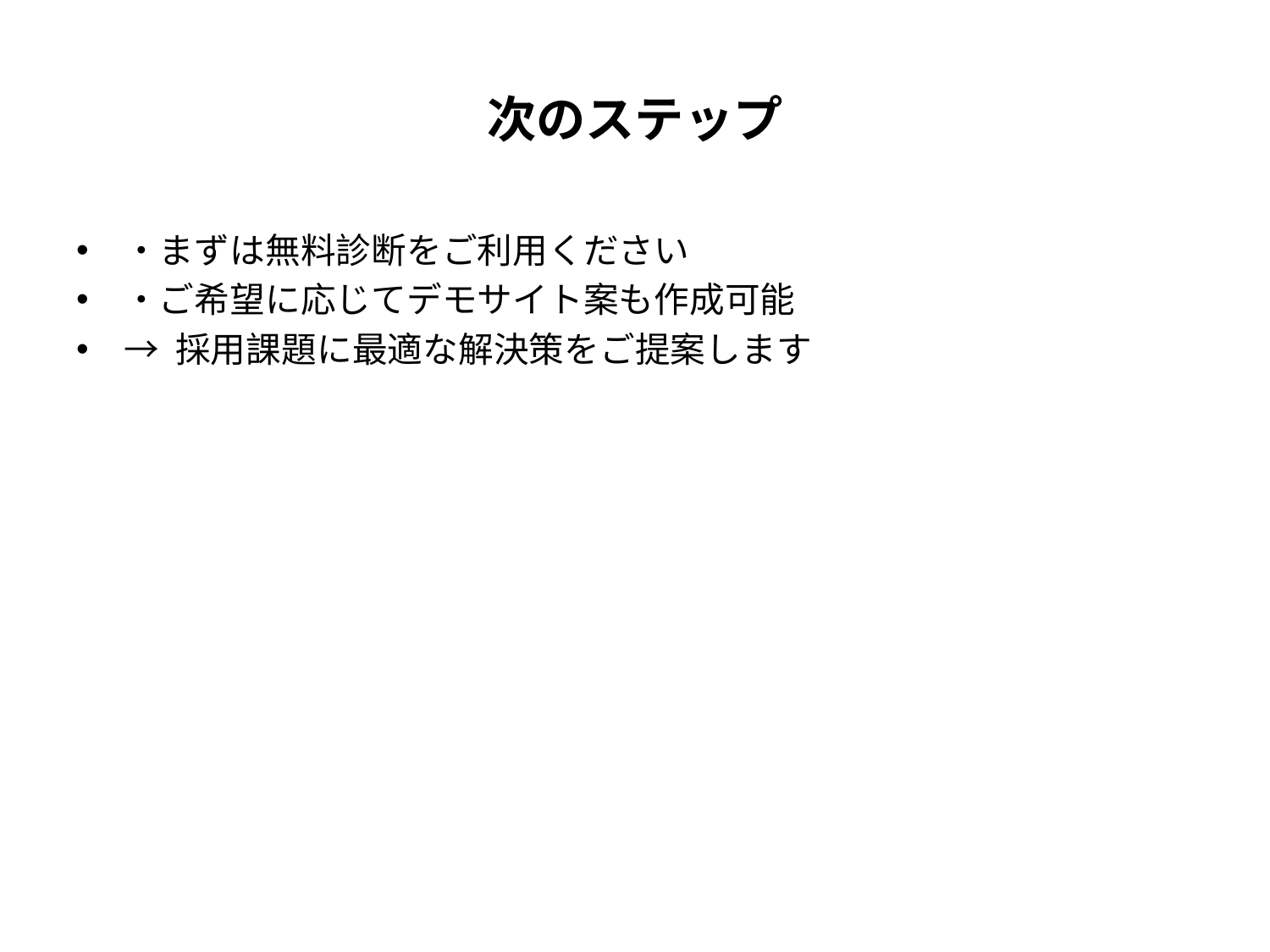

# 次のステップ
・まずは無料診断をご利用ください
・ご希望に応じてデモサイト案も作成可能
→ 採用課題に最適な解決策をご提案します